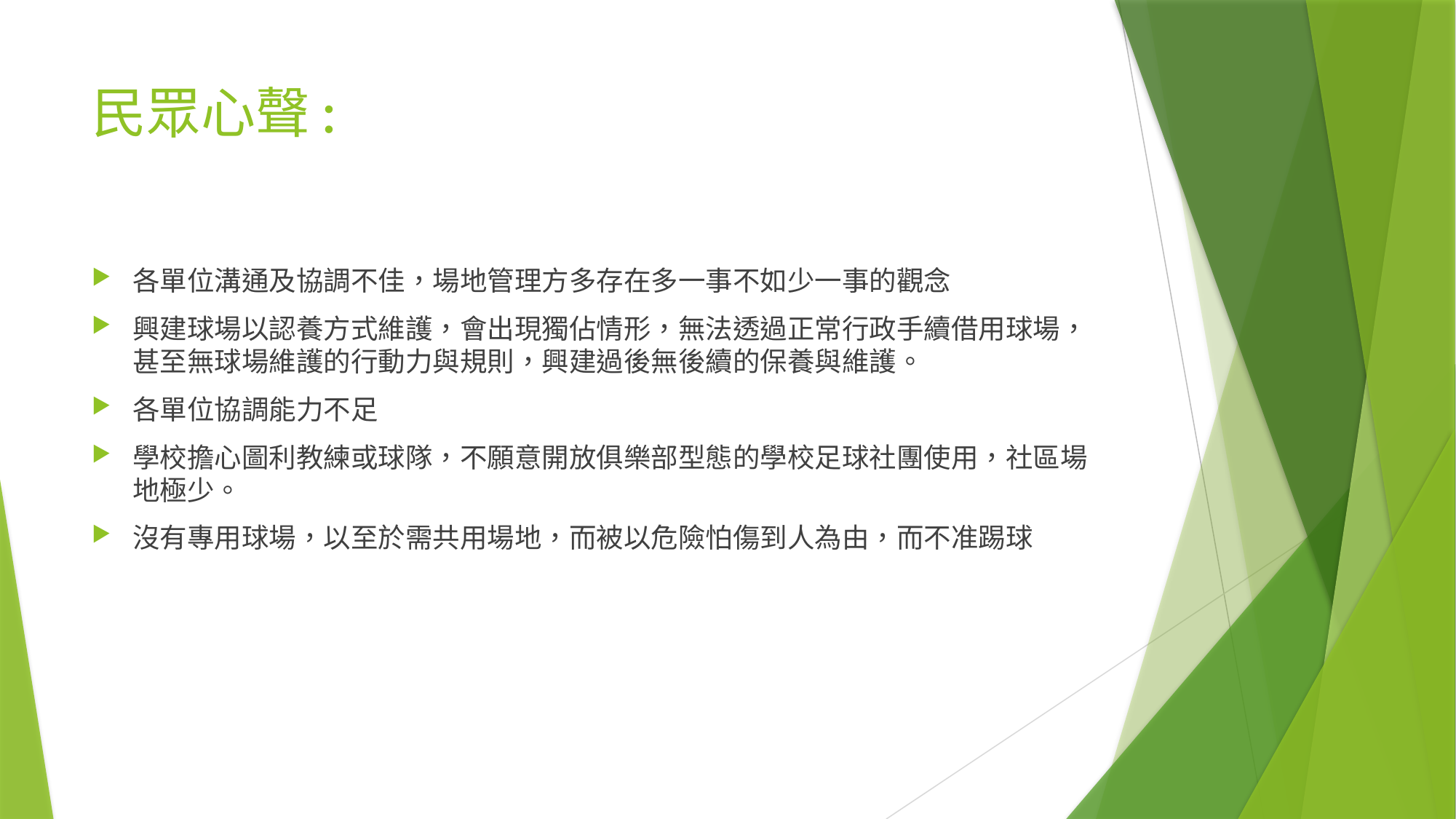

# 民眾心聲:
各單位溝通及協調不佳，場地管理方多存在多一事不如少一事的觀念
興建球場以認養方式維護，會出現獨佔情形，無法透過正常行政手續借用球場，甚至無球場維護的行動力與規則，興建過後無後續的保養與維護。
各單位協調能力不足
學校擔心圖利教練或球隊，不願意開放俱樂部型態的學校足球社團使用，社區場地極少。
沒有專用球場，以至於需共用場地，而被以危險怕傷到人為由，而不准踢球